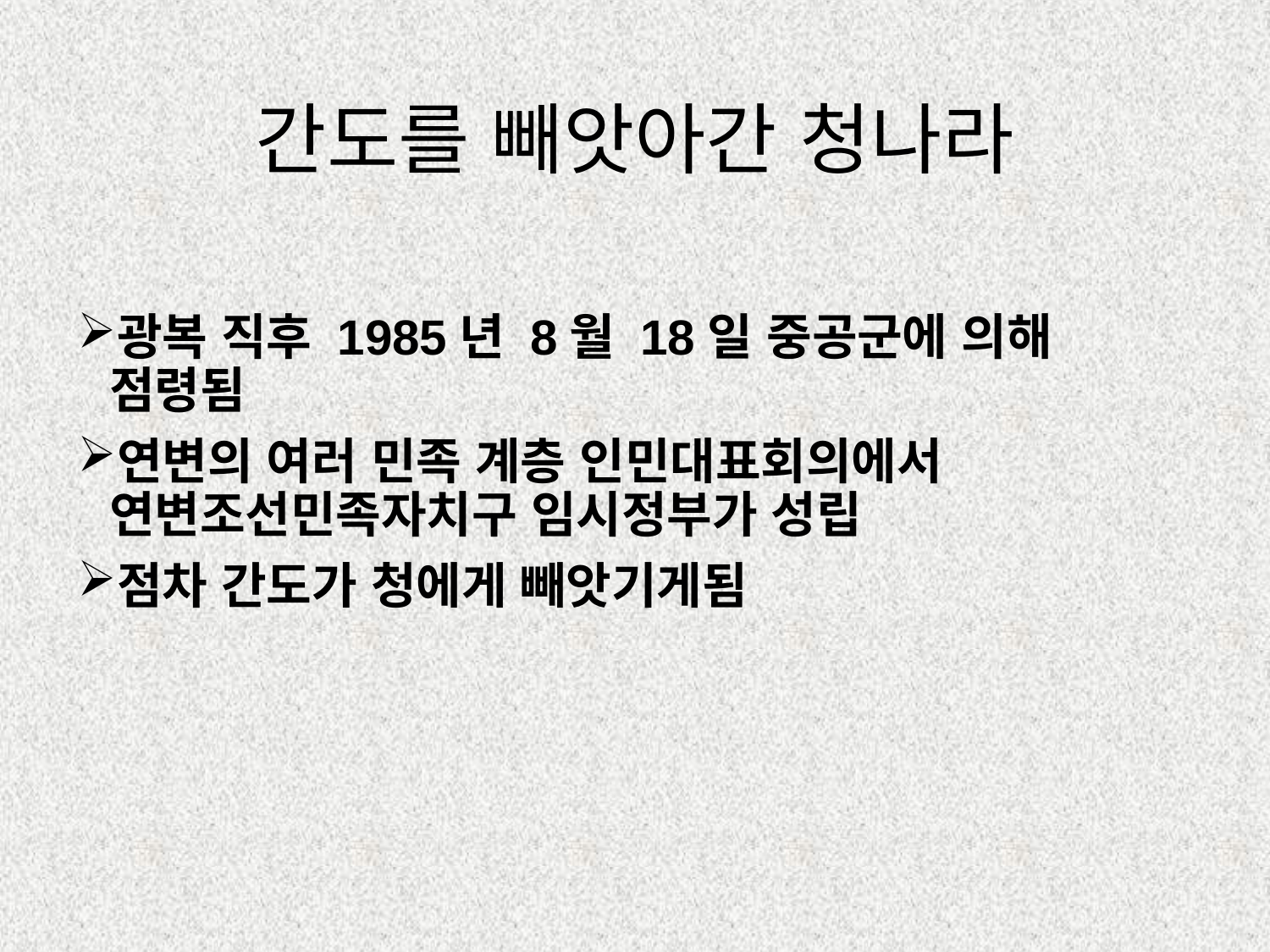

# 간도를 빼앗아간 청나라
광복 직후 1985년 8월 18일 중공군에 의해 점령됨
연변의 여러 민족 계층 인민대표회의에서 연변조선민족자치구 임시정부가 성립
점차 간도가 청에게 빼앗기게됨